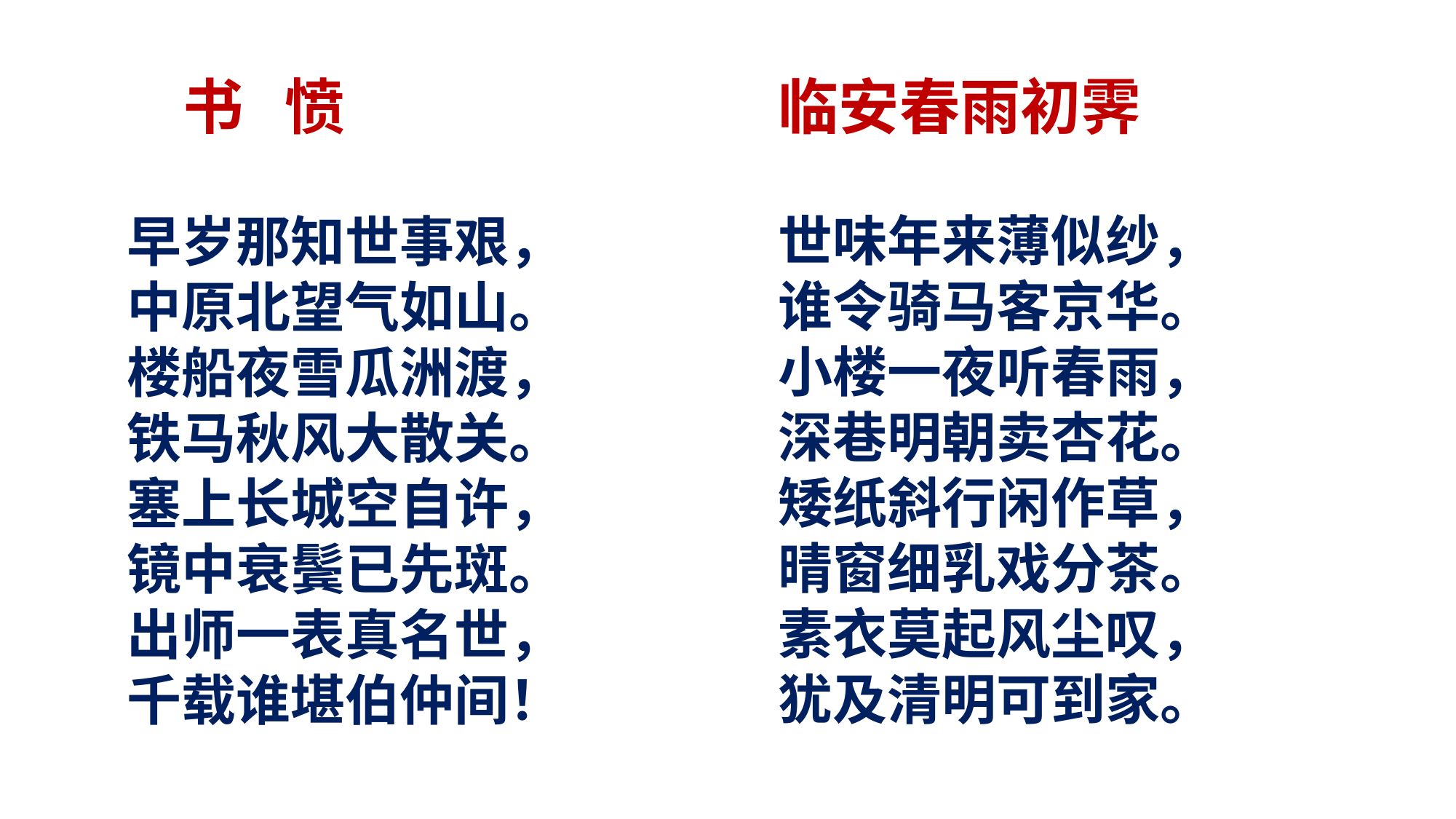

临安春雨初霁

世味年来薄似纱，
谁令骑马客京华。
小楼一夜听春雨，
深巷明朝卖杏花。
矮纸斜行闲作草，
晴窗细乳戏分茶。
素衣莫起风尘叹，
犹及清明可到家。

    书   愤

早岁那知世事艰，
中原北望气如山。
楼船夜雪瓜洲渡，
铁马秋风大散关。
塞上长城空自许，
镜中衰鬓已先斑。
出师一表真名世，
千载谁堪伯仲间！